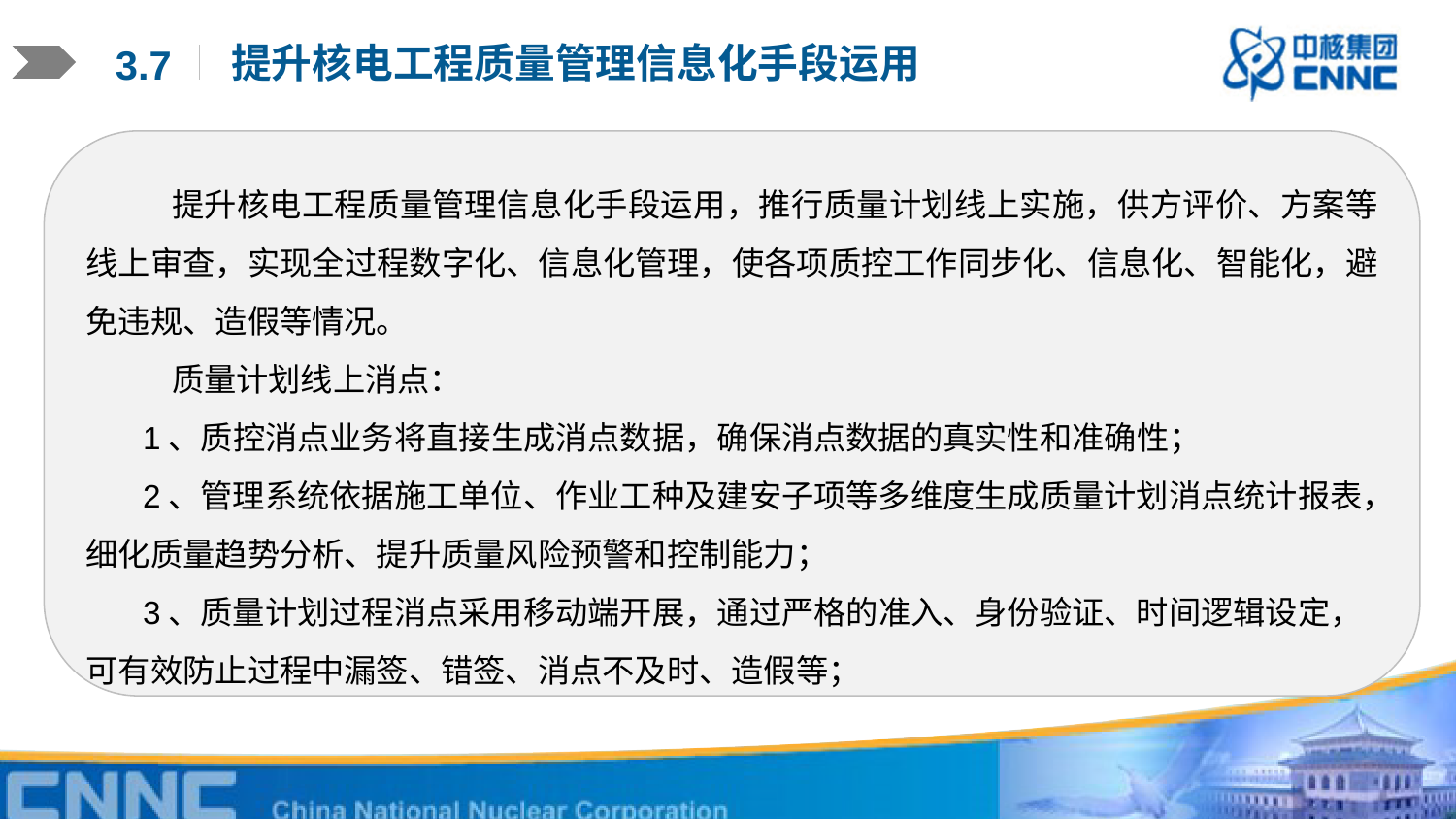

3.7
提升核电工程质量管理信息化手段运用

提升核电工程质量管理信息化手段运用，推行质量计划线上实施，供方评价、方案等线上审查，实现全过程数字化、信息化管理，使各项质控工作同步化、信息化、智能化，避免违规、造假等情况。
质量计划线上消点：
1、质控消点业务将直接生成消点数据，确保消点数据的真实性和准确性；
2、管理系统依据施工单位、作业工种及建安子项等多维度生成质量计划消点统计报表，细化质量趋势分析、提升质量风险预警和控制能力；
3、质量计划过程消点采用移动端开展，通过严格的准入、身份验证、时间逻辑设定，可有效防止过程中漏签、错签、消点不及时、造假等；